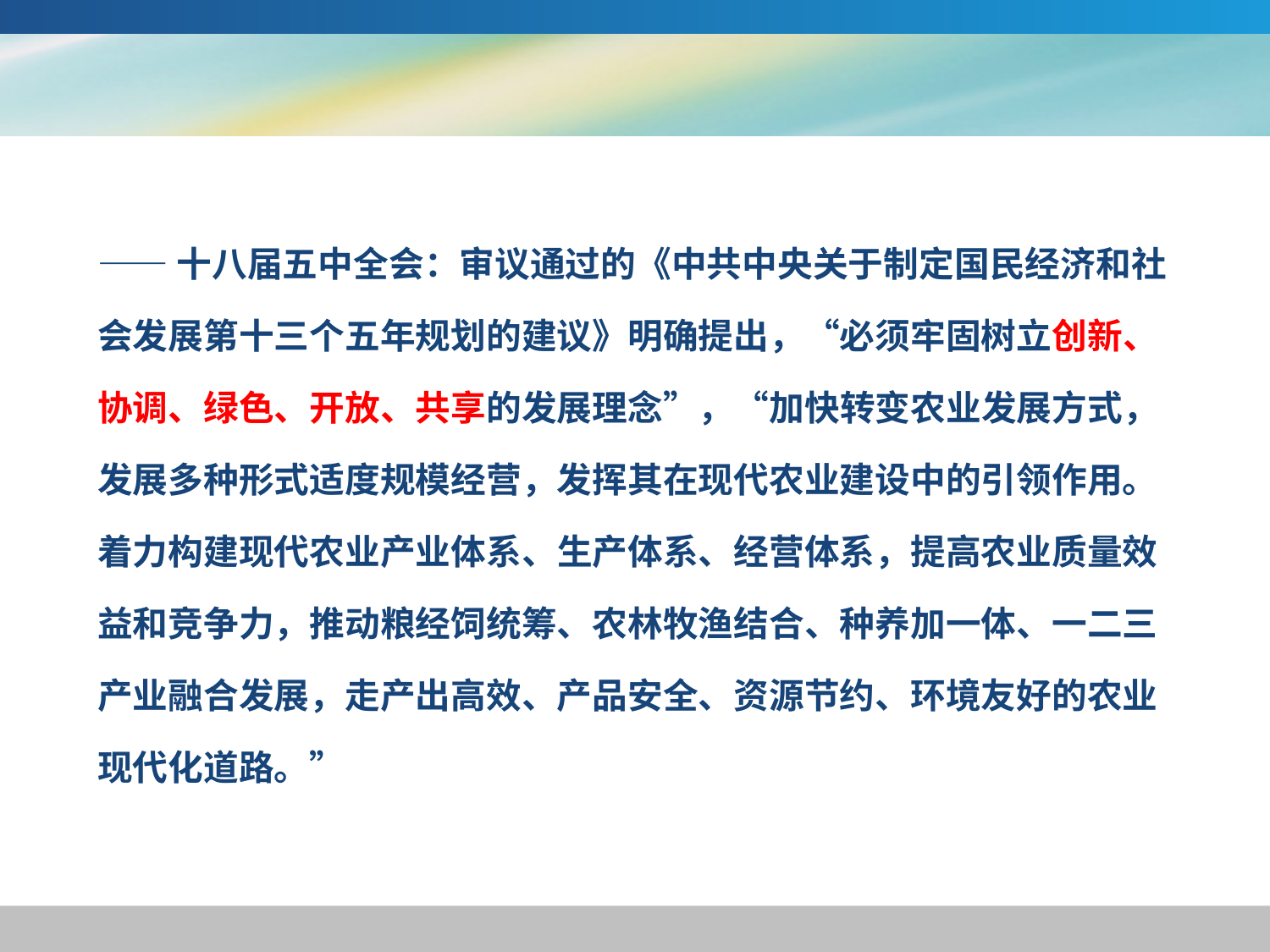

# ——十八届五中全会：审议通过的《中共中央关于制定国民经济和社会发展第十三个五年规划的建议》明确提出，“必须牢固树立创新、协调、绿色、开放、共享的发展理念”，“加快转变农业发展方式，发展多种形式适度规模经营，发挥其在现代农业建设中的引领作用。着力构建现代农业产业体系、生产体系、经营体系，提高农业质量效益和竞争力，推动粮经饲统筹、农林牧渔结合、种养加一体、一二三产业融合发展，走产出高效、产品安全、资源节约、环境友好的农业现代化道路。”